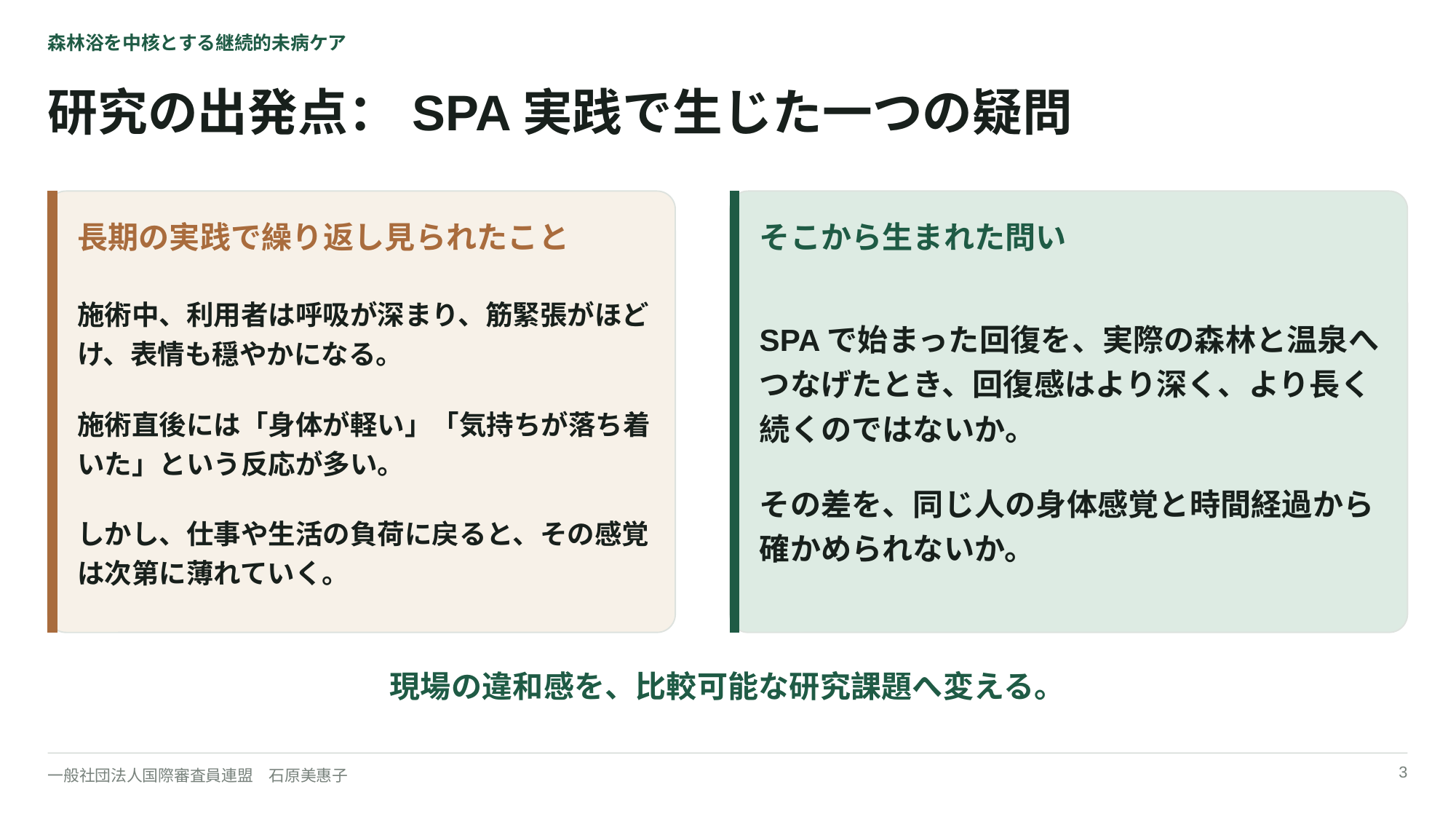

森林浴を中核とする継続的未病ケア
研究の出発点：SPA実践で生じた一つの疑問

長期の実践で繰り返し見られたこと
そこから生まれた問い
施術中、利用者は呼吸が深まり、筋緊張がほどけ、表情も穏やかになる。

施術直後には「身体が軽い」「気持ちが落ち着いた」という反応が多い。

しかし、仕事や生活の負荷に戻ると、その感覚は次第に薄れていく。
SPAで始まった回復を、実際の森林と温泉へつなげたとき、回復感はより深く、より長く続くのではないか。

その差を、同じ人の身体感覚と時間経過から確かめられないか。
現場の違和感を、比較可能な研究課題へ変える。

一般社団法人国際審査員連盟　石原美惠子
3